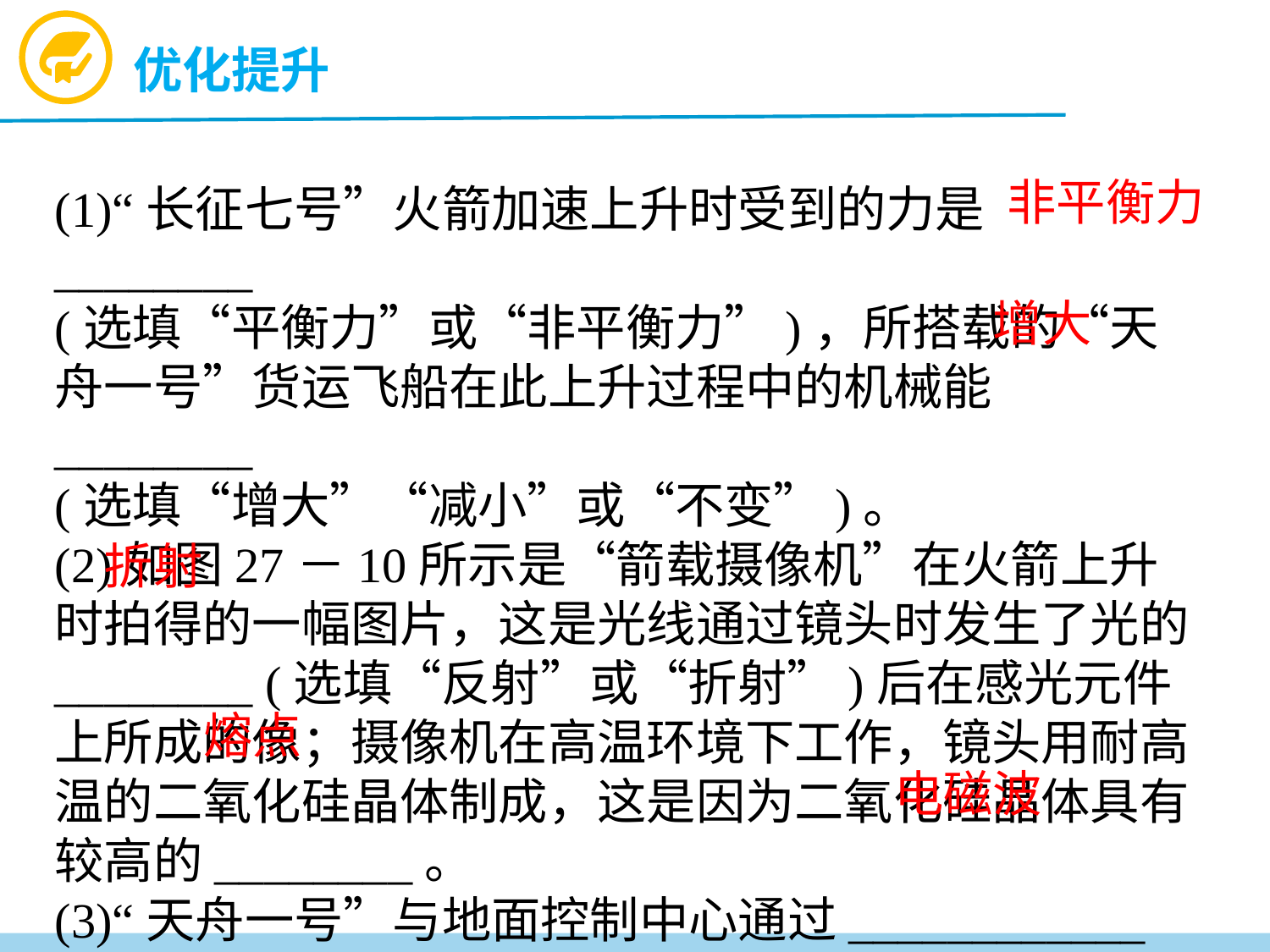

优化提升
非平衡力
(1)“长征七号”火箭加速上升时受到的力是________
(选填“平衡力”或“非平衡力”)，所搭载的“天舟一号”货运飞船在此上升过程中的机械能________
(选填“增大”“减小”或“不变”)。
(2)如图27－10所示是“箭载摄像机”在火箭上升时拍得的一幅图片，这是光线通过镜头时发生了光的________ (选填“反射”或“折射”)后在感光元件上所成的像；摄像机在高温环境下工作，镜头用耐高温的二氧化硅晶体制成，这是因为二氧化硅晶体具有较高的________。
(3)“天舟一号”与地面控制中心通过____________时刻保持联系并接收各项操作指令。
增大
折射
熔点
电磁波